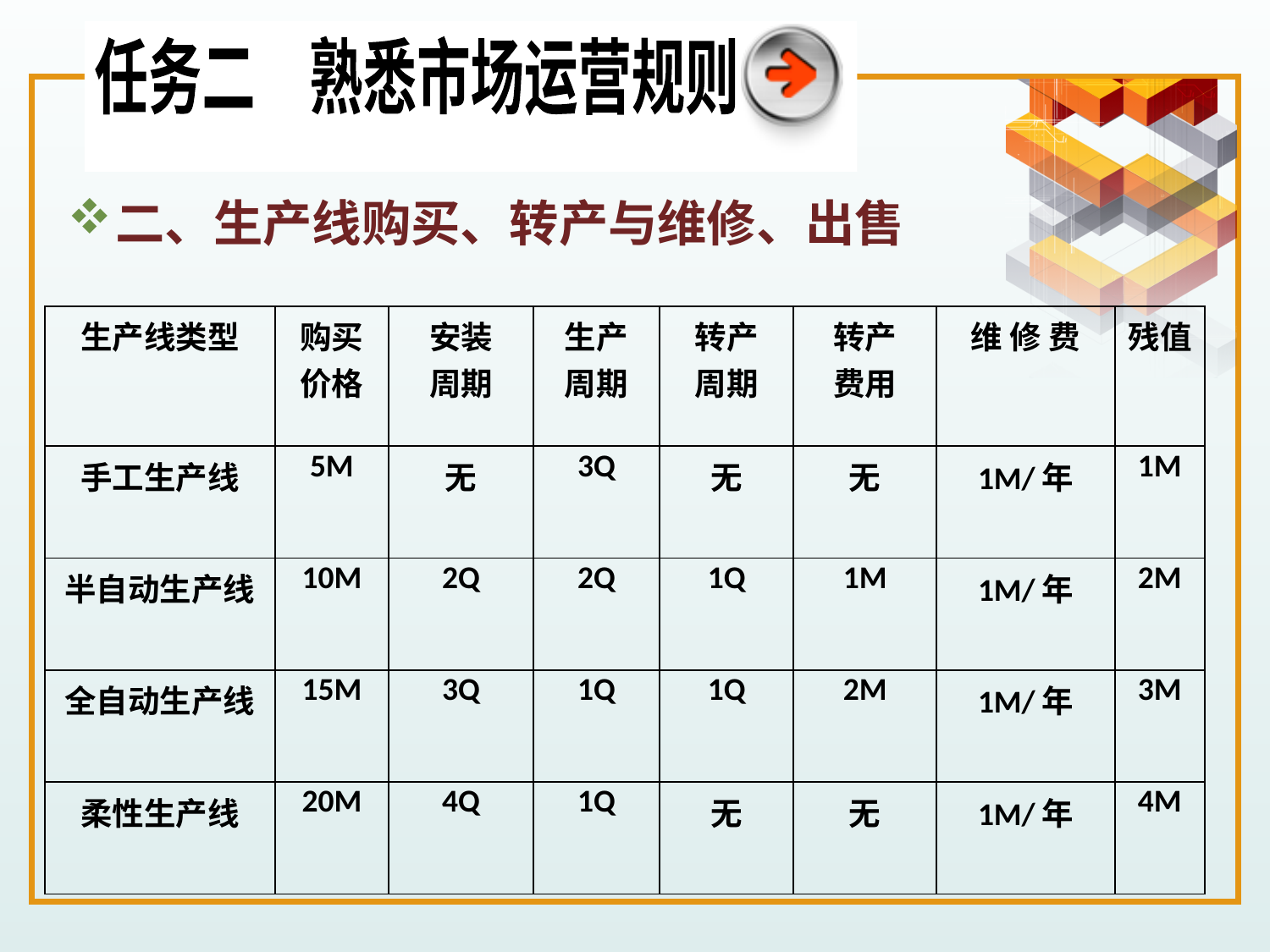

任务二　熟悉市场运营规则
二、生产线购买、转产与维修、出售

| 生产线类型 | 购买 价格 | 安装 周期 | 生产 周期 | 转产 周期 | 转产 费用 | 维 修 费 | 残值 |
| --- | --- | --- | --- | --- | --- | --- | --- |
| 手工生产线 | 5M | 无 | 3Q | 无 | 无 | 1M/年 | 1M |
| 半自动生产线 | 10M | 2Q | 2Q | 1Q | 1M | 1M/年 | 2M |
| 全自动生产线 | 15M | 3Q | 1Q | 1Q | 2M | 1M/年 | 3M |
| 柔性生产线 | 20M | 4Q | 1Q | 无 | 无 | 1M/年 | 4M |